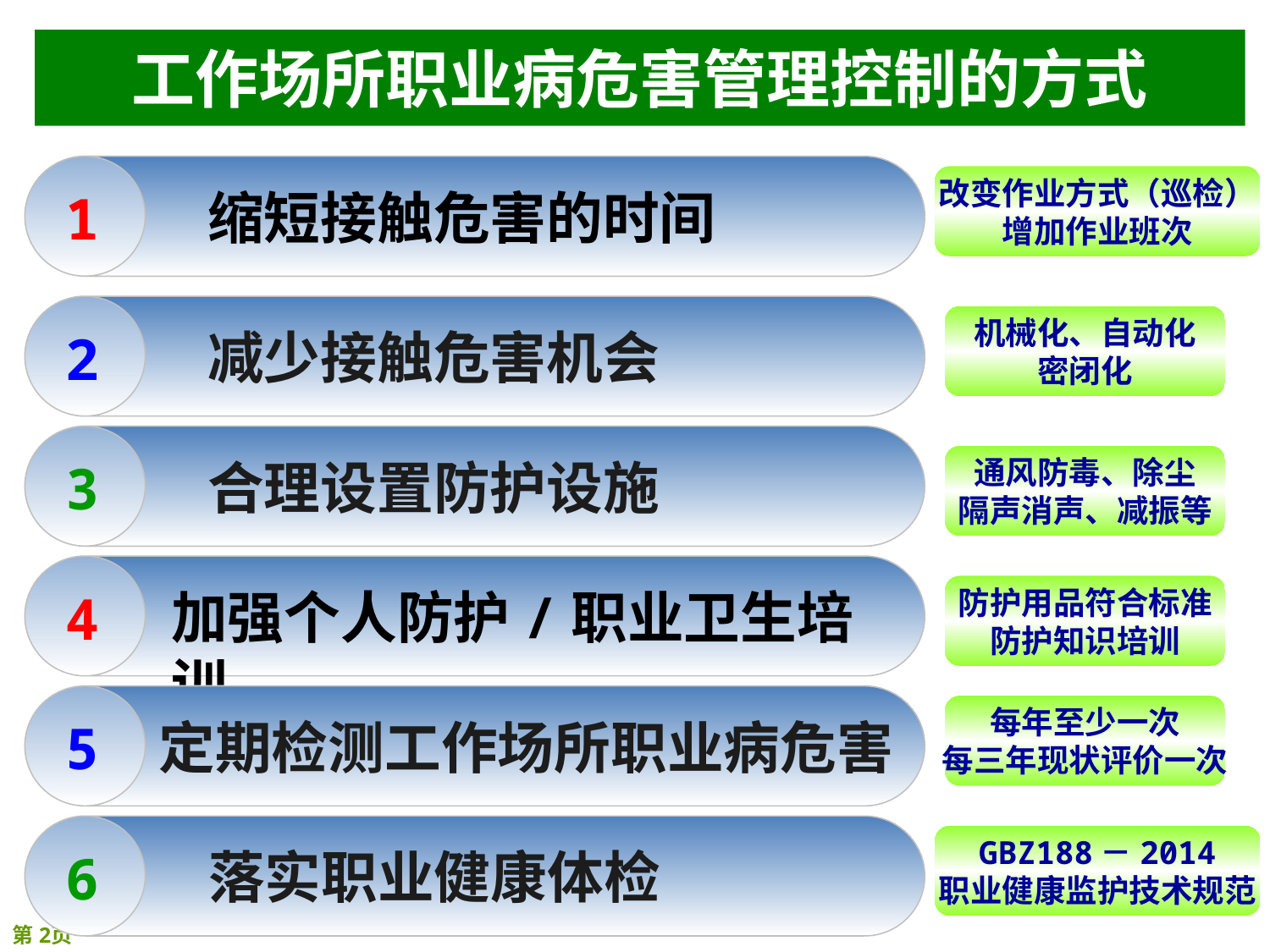

工作场所职业病危害管理控制的方式

1
改变作业方式（巡检）
增加作业班次
缩短接触危害的时间

2
机械化、自动化
密闭化
减少接触危害机会
赖祖亮@小木虫

3
通风防毒、除尘
隔声消声、减振等
合理设置防护设施

4
防护用品符合标准
防护知识培训
加强个人防护/职业卫生培训

5
每年至少一次
每三年现状评价一次
定期检测工作场所职业病危害
赖祖亮@小木虫
赖祖亮@小木虫

6
GBZ188－2014
职业健康监护技术规范
落实职业健康体检